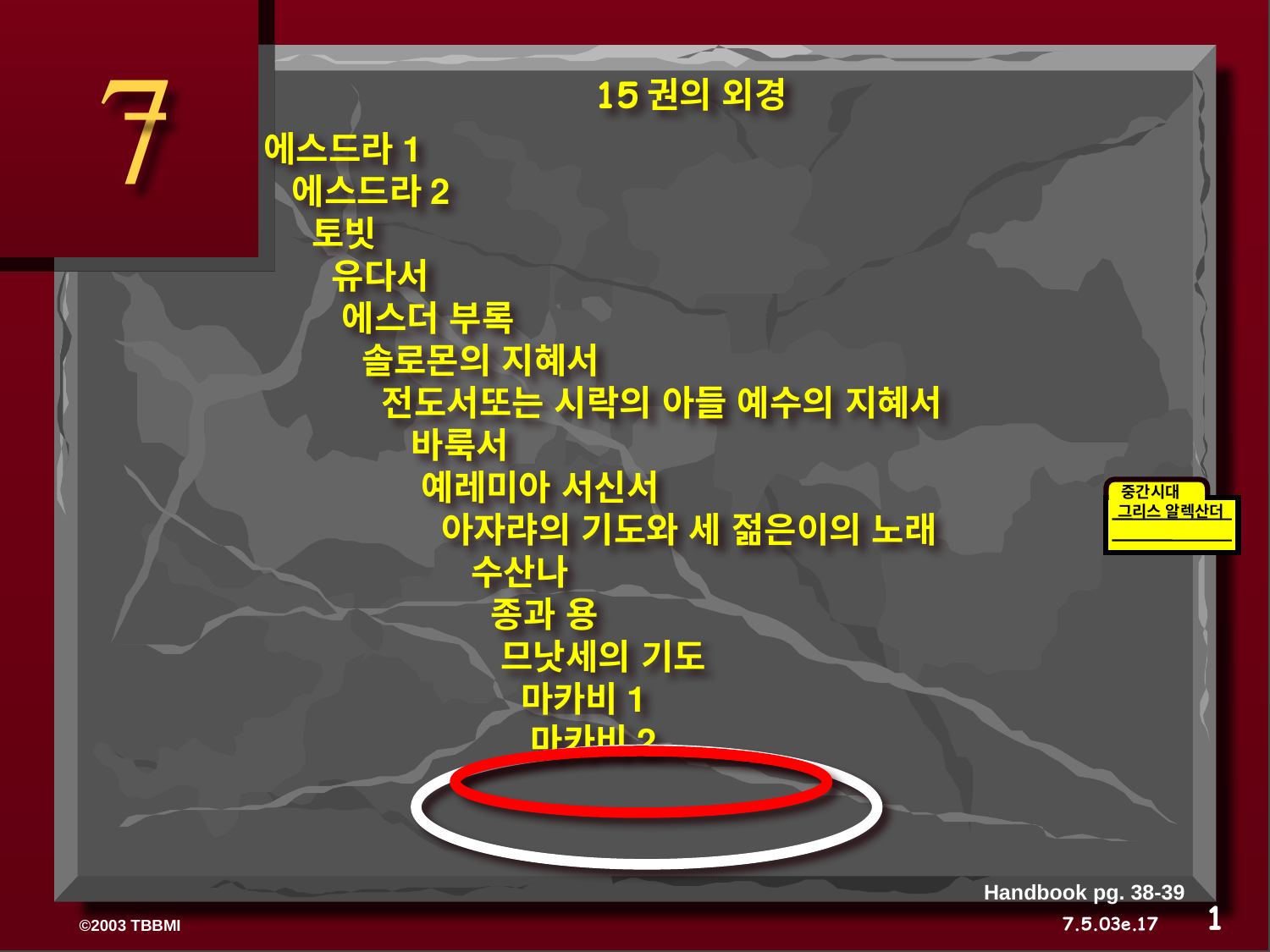

7
15권의 외경

에스드라1
  에스드라2
    토빗
      유다서
       에스더 부록
         솔로몬의 지혜서
           전도서또는 시락의 아들 예수의 지혜서
              바룩서
               예레미아 서신서
                 아자랴의 기도와 세 젊은이의 노래
                    수산나
                      종과 용
                       므낫세의 기도
                         마카비1
                          마카비2
중간시대

그리스 알렉산더

Handbook pg. 38-39
1
17